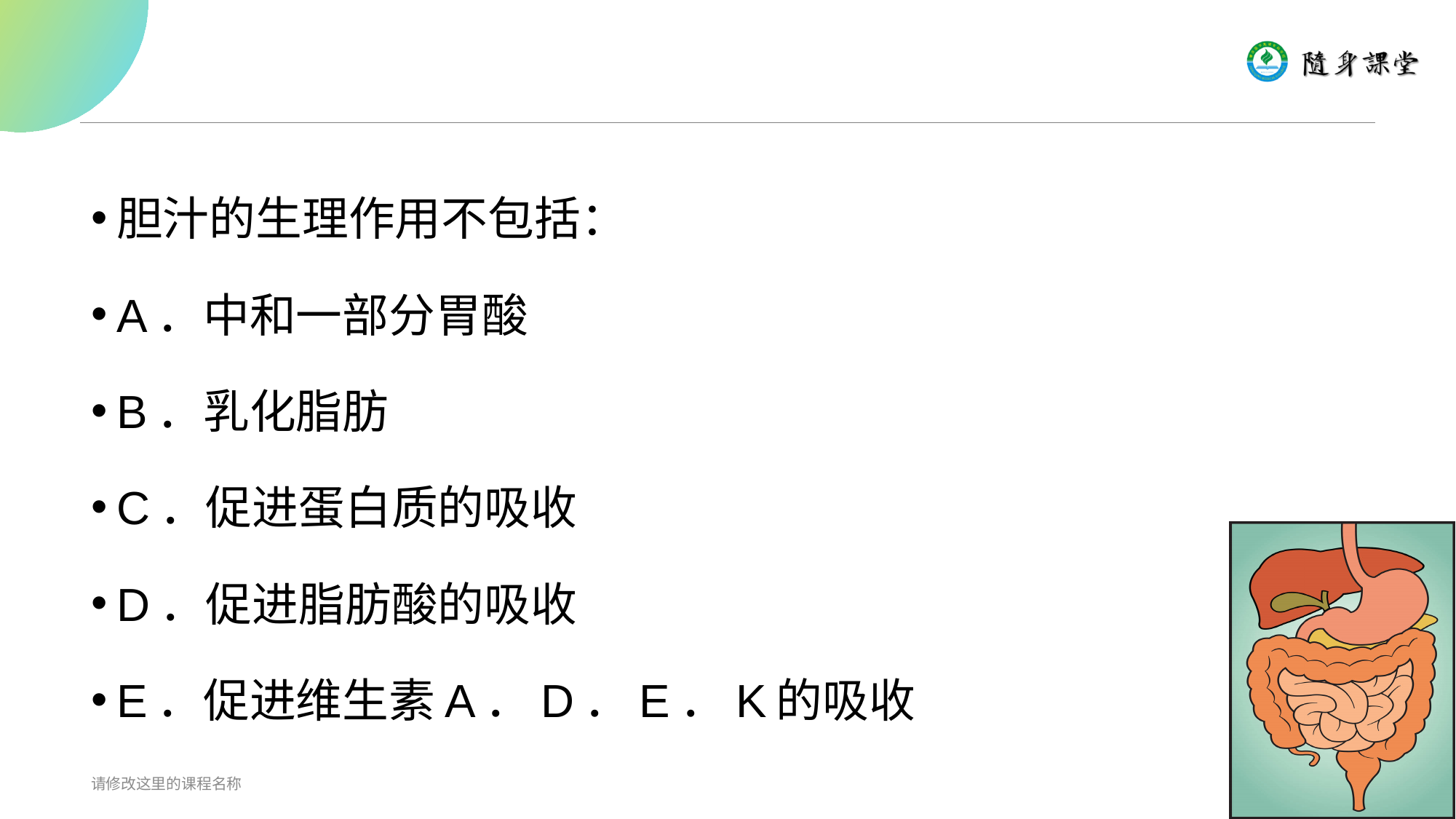

#
胆汁的生理作用不包括：
A．中和一部分胃酸
B．乳化脂肪
C．促进蛋白质的吸收
D．促进脂肪酸的吸收
E．促进维生素A．D．E．K的吸收
请修改这里的课程名称
63